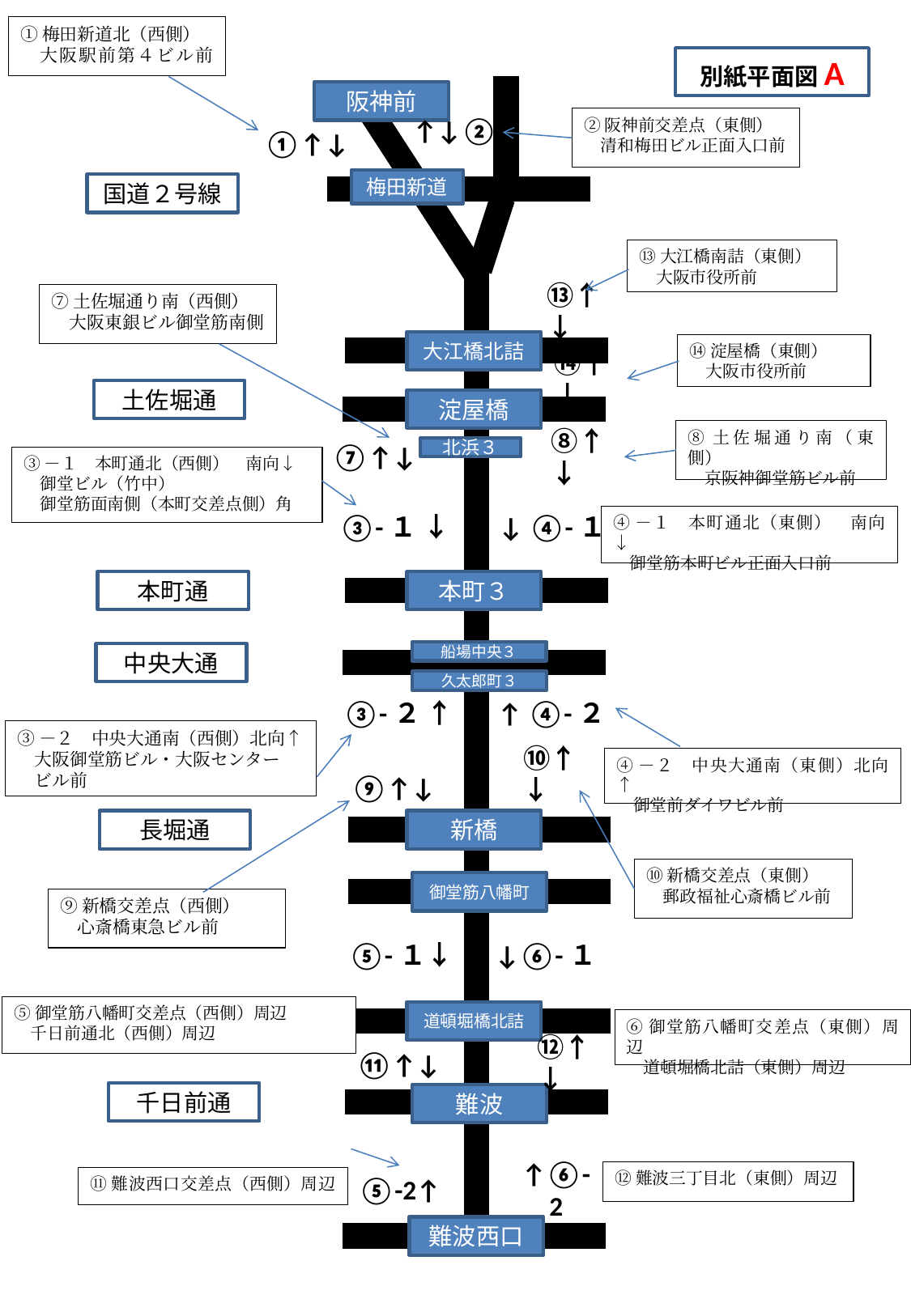

①梅田新道北（西側）
　大阪駅前第４ビル前
別紙平面図A
阪神前
②阪神前交差点（東側）
　清和梅田ビル正面入口前
↑↓②
①↑↓
梅田新道
国道２号線
⑬大江橋南詰（東側）
　大阪市役所前
⑦土佐堀通り南（西側）
　大阪東銀ビル御堂筋南側
　⑬↑↓
大江橋北詰
⑭淀屋橋（東側）
　大阪市役所前
　⑭↑↓
土佐堀通
淀屋橋
⑧土佐堀通り南（東側）
　京阪神御堂筋ビル前
⑦↑↓
　⑧↑↓
北浜３
③－１　本町通北（西側）　南向↓
　御堂ビル（竹中）
　御堂筋面南側（本町交差点側）角
③-１ ↓
↓ ④-１
④－１　本町通北（東側）　南向↓
　御堂筋本町ビル正面入口前
本町通
本町３
船場中央３
中央大通
久太郎町３
③-２ ↑
↑ ④-２
③－２　中央大通南（西側）北向↑
　大阪御堂筋ビル・大阪センター
　ビル前
④－２　中央大通南（東側）北向↑
　御堂前ダイワビル前
　⑩↑↓
⑨↑↓
長堀通
新橋
⑩新橋交差点（東側）
　郵政福祉心斎橋ビル前
御堂筋八幡町
⑨新橋交差点（西側）
　心斎橋東急ビル前
⑤-１↓
↓⑥-１
⑤御堂筋八幡町交差点（西側）周辺
　千日前通北（西側）周辺
道頓堀橋北詰
⑥御堂筋八幡町交差点（東側）周辺
　道頓堀橋北詰（東側）周辺
　⑫↑↓
⑪↑↓
千日前通
難波
⑫難波三丁目北（東側）周辺
⑤-2↑
↑⑥-2
⑪難波西口交差点（西側）周辺
難波西口
1